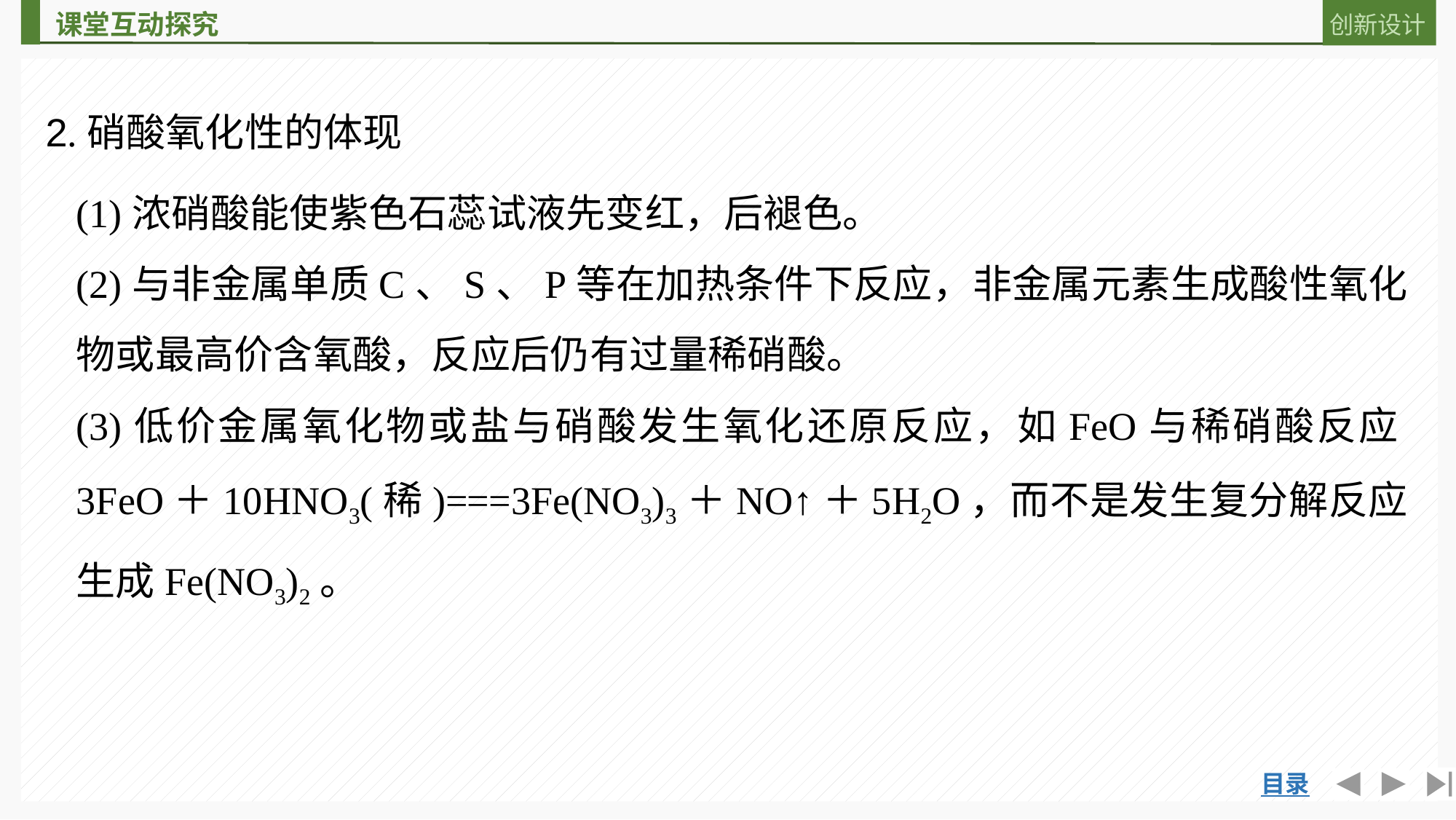

2.硝酸氧化性的体现
(1)浓硝酸能使紫色石蕊试液先变红，后褪色。
(2)与非金属单质C、S、P等在加热条件下反应，非金属元素生成酸性氧化物或最高价含氧酸，反应后仍有过量稀硝酸。
(3)低价金属氧化物或盐与硝酸发生氧化还原反应，如FeO与稀硝酸反应3FeO＋10HNO3(稀)===3Fe(NO3)3＋NO↑＋5H2O，而不是发生复分解反应生成Fe(NO3)2。